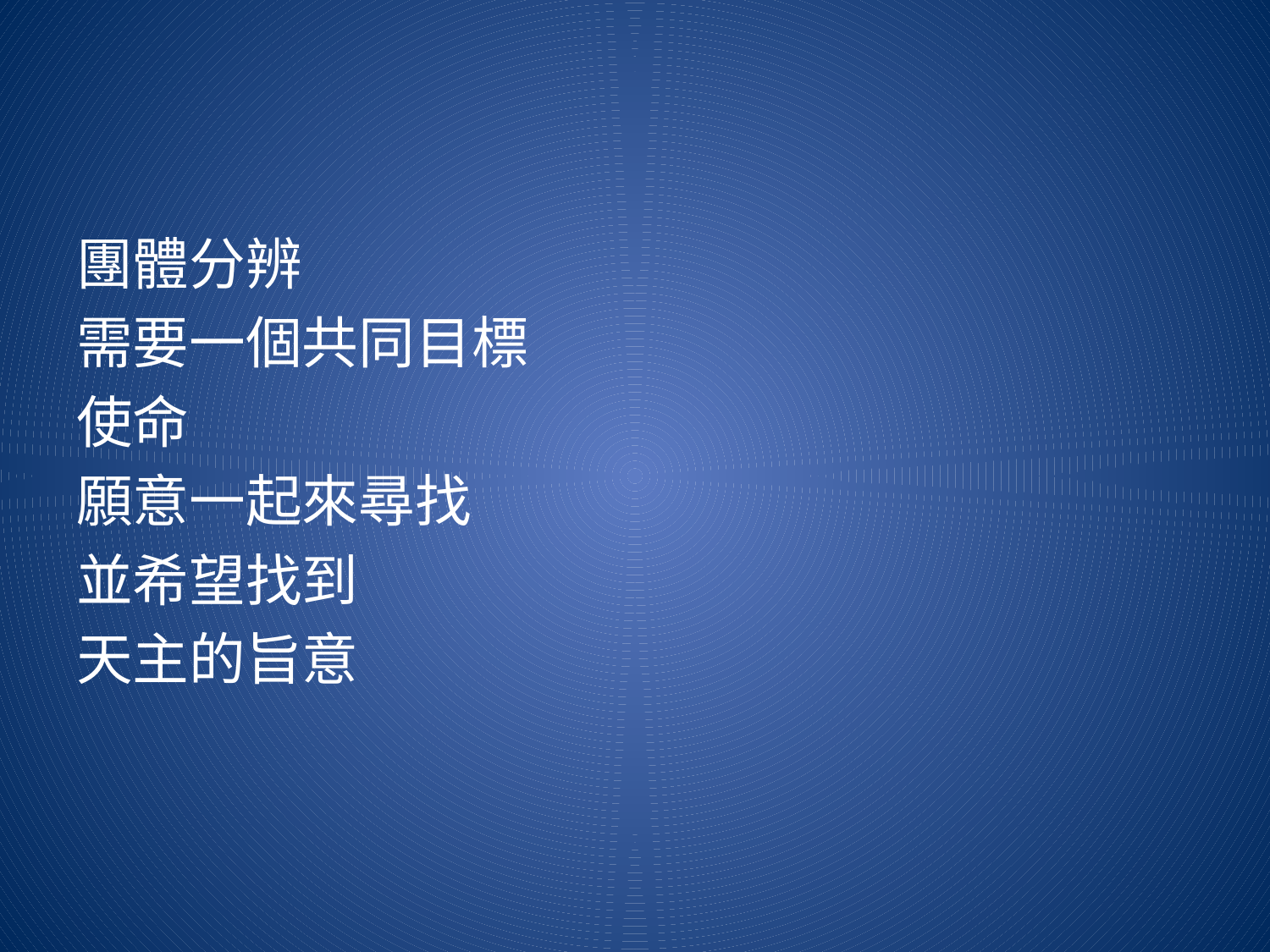

#
團體分辨
需要一個共同目標
使命
願意一起來尋找
並希望找到
天主的旨意